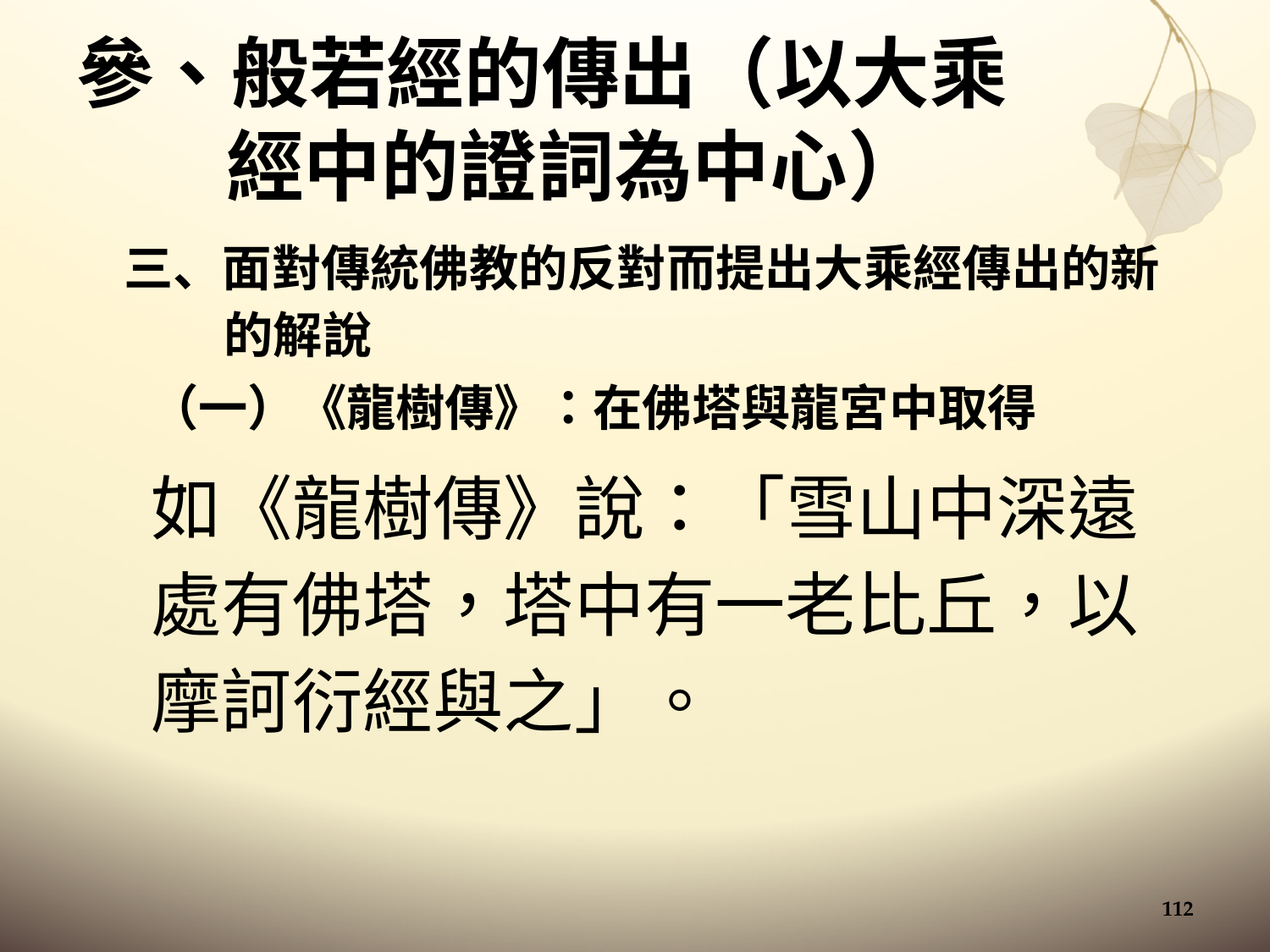

# 參、般若經的傳出（以大乘經中的證詞為中心）
三、面對傳統佛教的反對而提出大乘經傳出的新的解說
（一）《龍樹傳》：在佛塔與龍宮中取得
如《龍樹傳》說：「雪山中深遠處有佛塔，塔中有一老比丘，以摩訶衍經與之」。

112